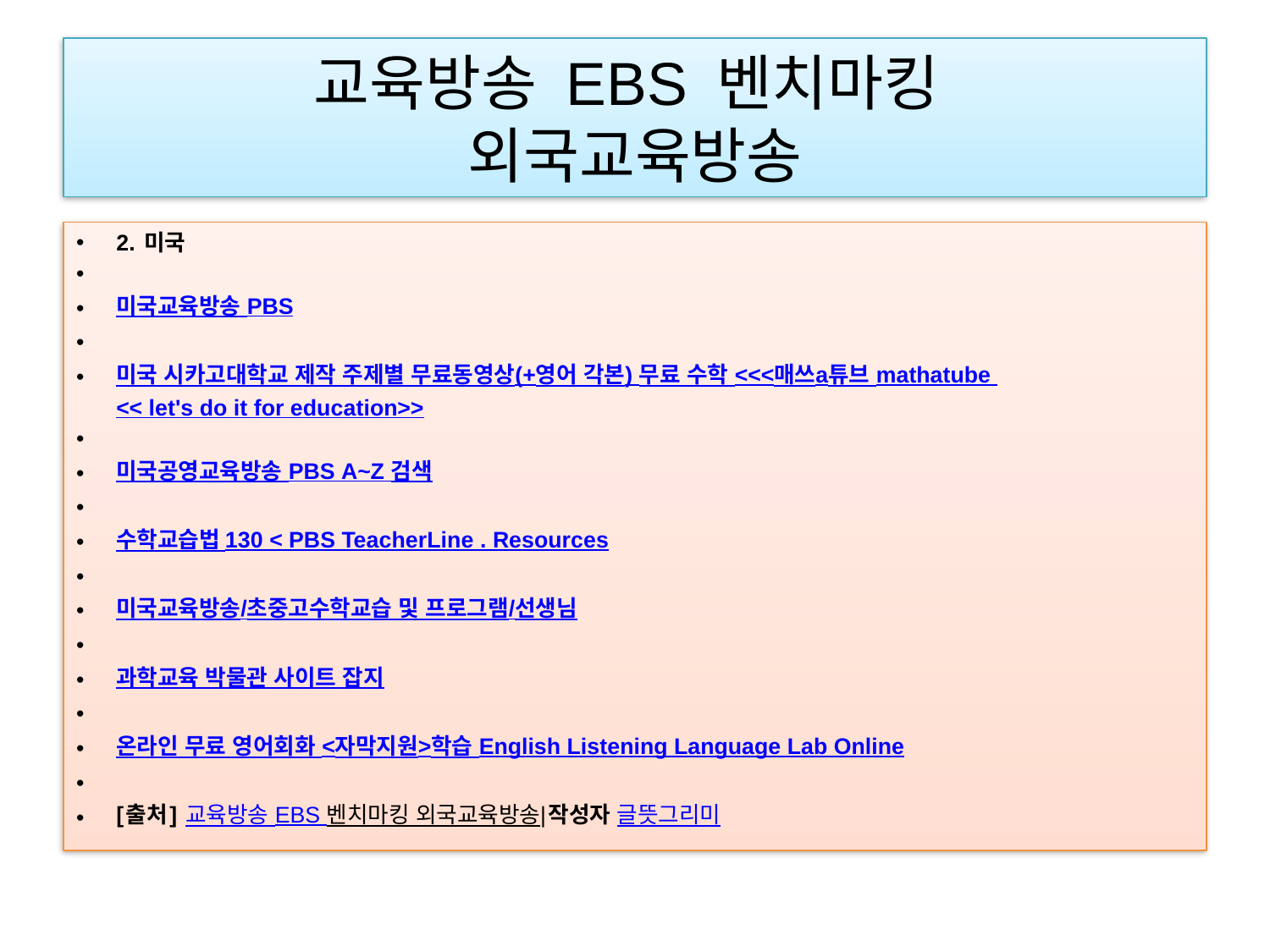

# 교육방송 EBS 벤치마킹 외국교육방송
2. 미국

미국교육방송 PBS

미국 시카고대학교 제작 주제별 무료동영상(+영어 각본) 무료 수학 <<<매쓰a튜브 mathatube << let's do it for education>>

미국공영교육방송 PBS A~Z 검색

수학교습법 130 < PBS TeacherLine . Resources

미국교육방송/초중고수학교습 및 프로그램/선생님

과학교육 박물관 사이트 잡지

온라인 무료 영어회화 <자막지원>학습 English Listening Language Lab Online

[출처] 교육방송 EBS 벤치마킹 외국교육방송|작성자 글뜻그리미